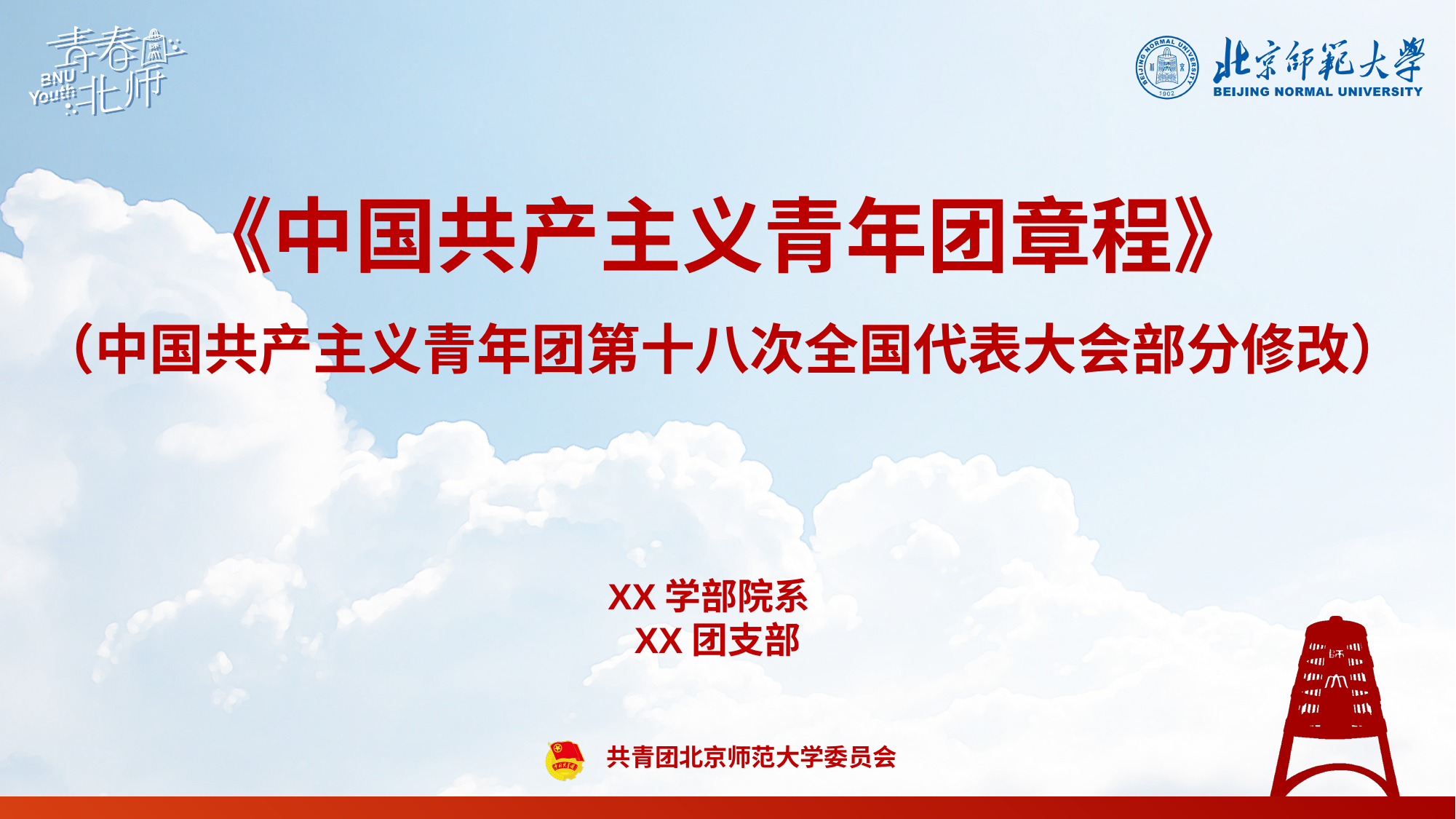

《中国共产主义青年团章程》
（中国共产主义青年团第十八次全国代表大会部分修改）
XX学部院系
XX团支部